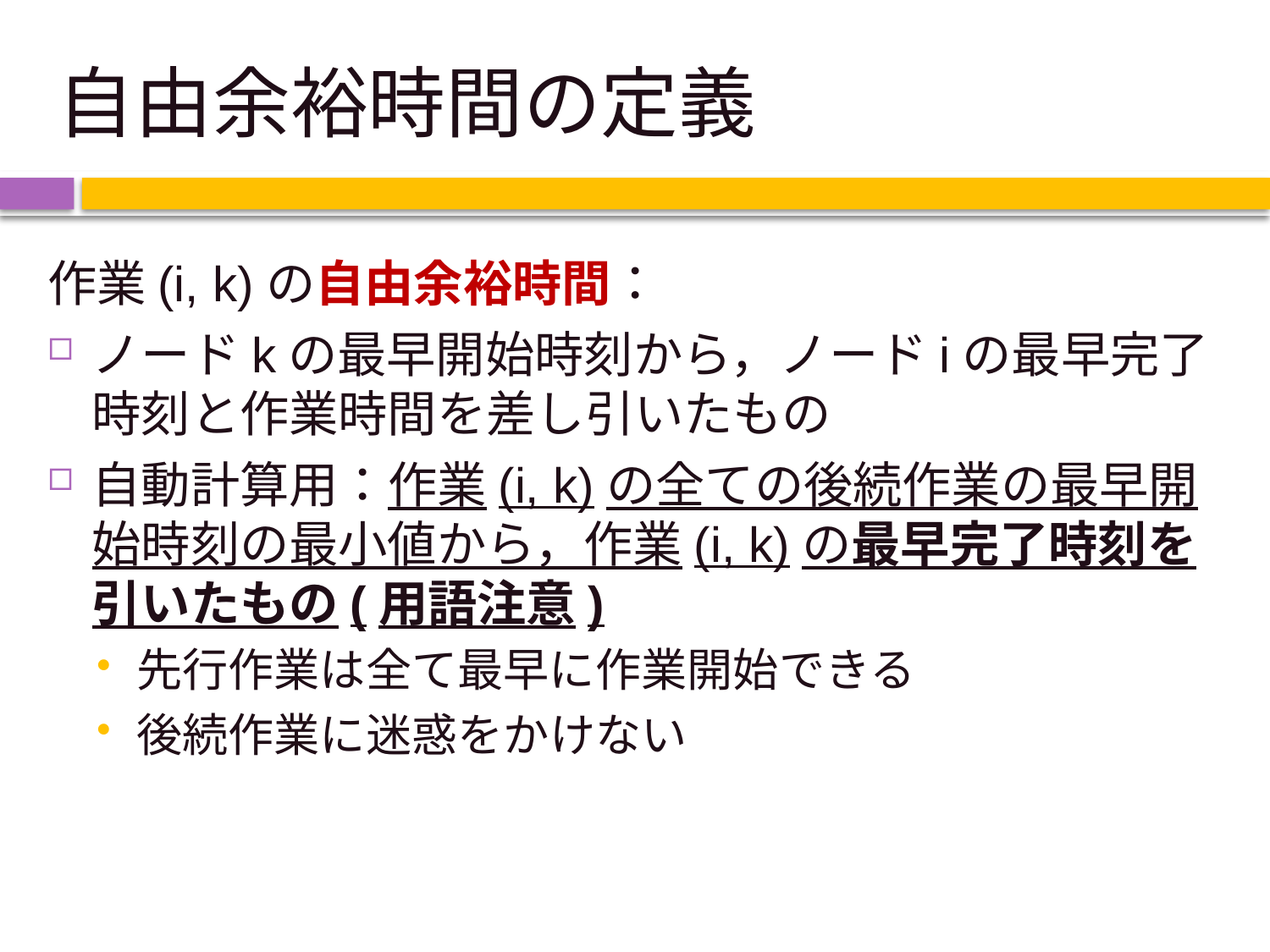

# 自由余裕時間の定義
作業(i, k)の自由余裕時間：
ノードkの最早開始時刻から，ノードiの最早完了時刻と作業時間を差し引いたもの
自動計算用：作業(i, k)の全ての後続作業の最早開始時刻の最小値から，作業(i, k)の最早完了時刻を引いたもの(用語注意)
先行作業は全て最早に作業開始できる
後続作業に迷惑をかけない